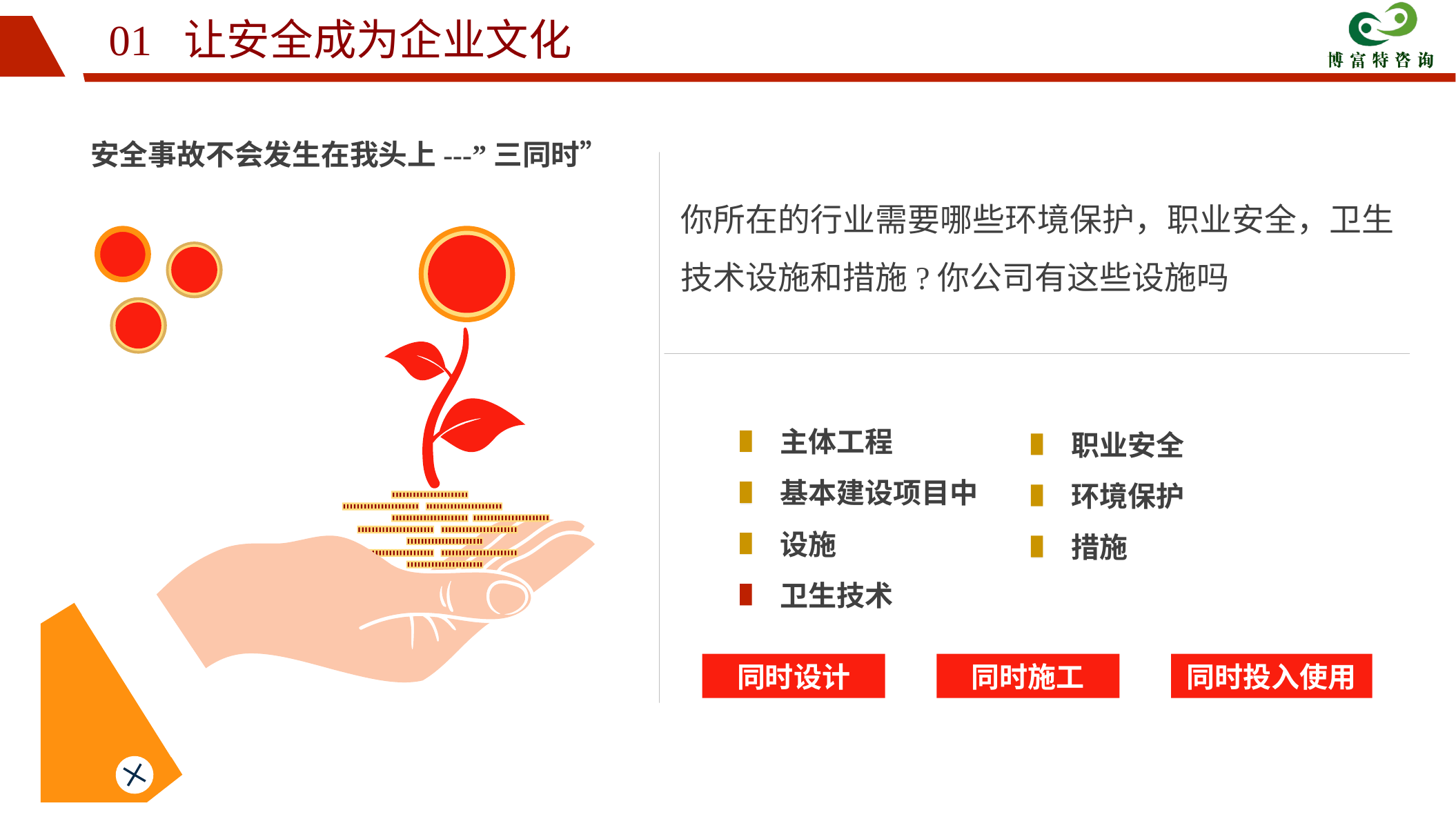

01  让安全成为企业文化

安全事故不会发生在我头上---”三同时”
你所在的行业需要哪些环境保护，职业安全，卫生技术设施和措施?你公司有这些设施吗

主体工程

基本建设项目中

设施

卫生技术

职业安全

环境保护

措施

同时设计
同时施工
同时投入使用